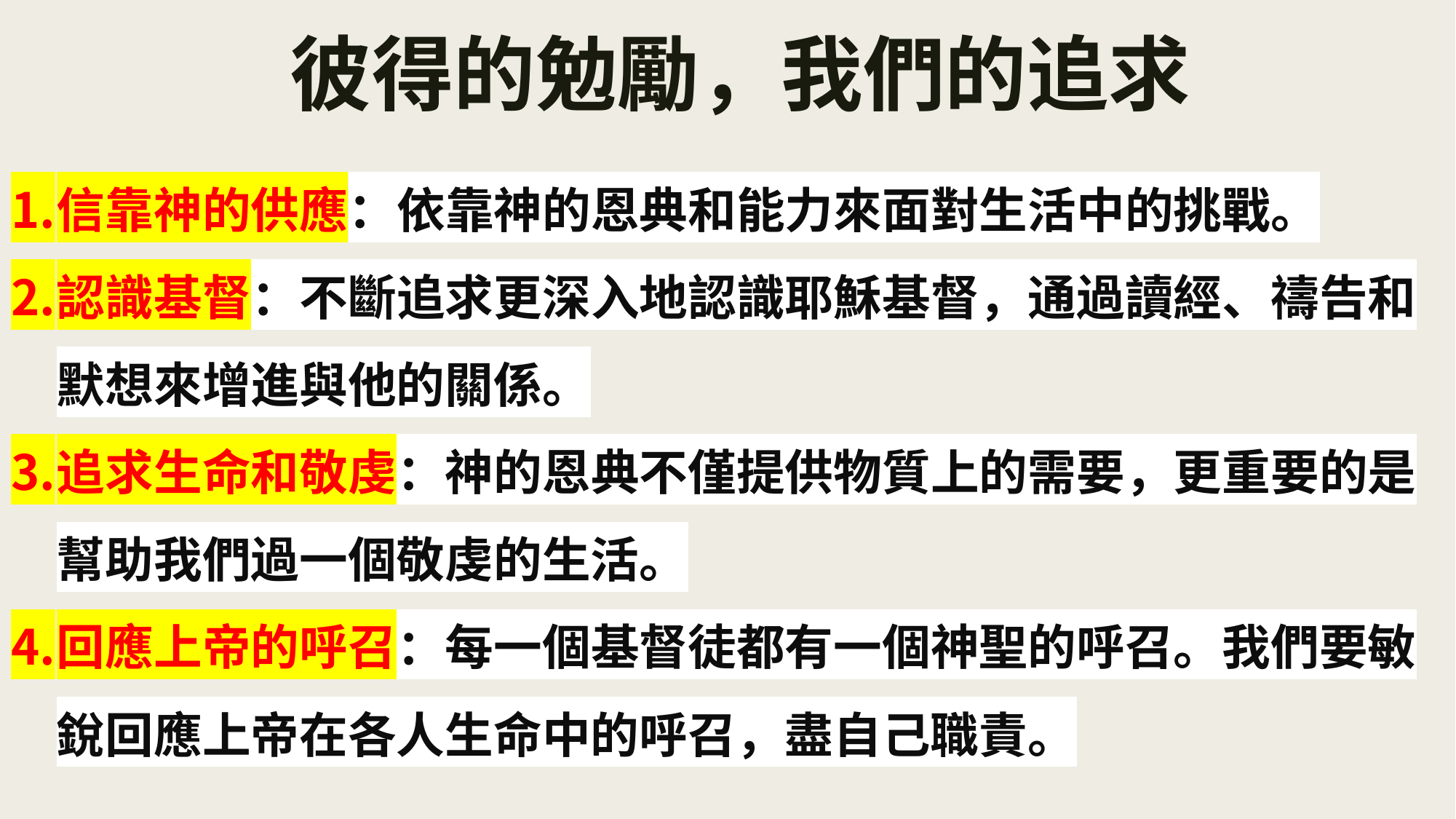

# 彼得的勉勵，我們的追求
信靠神的供應：依靠神的恩典和能力來面對生活中的挑戰。
認識基督：不斷追求更深入地認識耶穌基督，通過讀經、禱告和默想來增進與他的關係。
追求生命和敬虔：神的恩典不僅提供物質上的需要，更重要的是幫助我們過一個敬虔的生活。
回應上帝的呼召：每一個基督徒都有一個神聖的呼召。我們要敏銳回應上帝在各人生命中的呼召，盡自己職責。